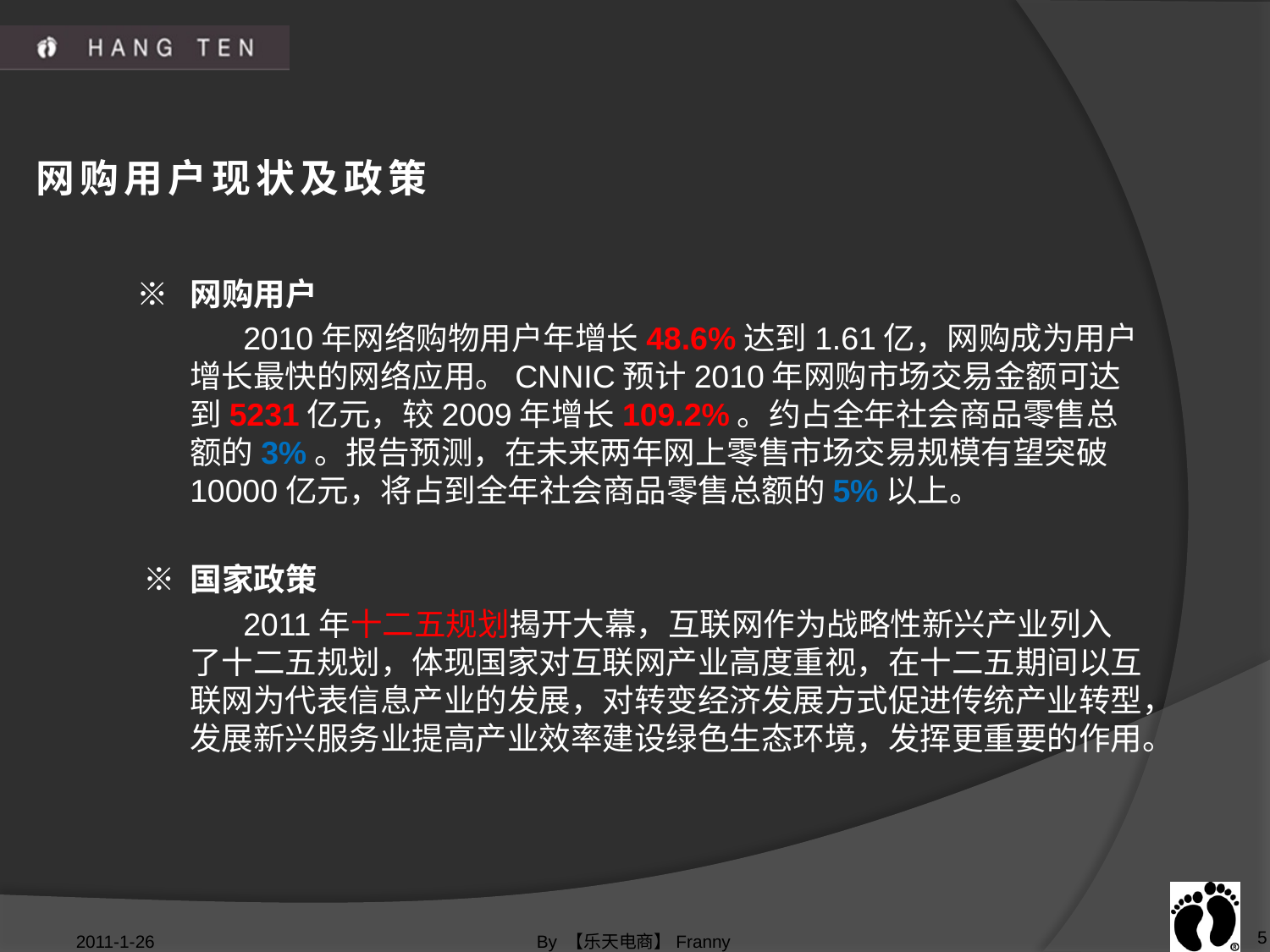

# 网购用户现状及政策
※  网购用户
            2010年网络购物用户年增长48.6%达到1.61亿，网购成为用户增长最快的网络应用。CNNIC预计2010年网购市场交易金额可达到5231亿元，较2009年增长109.2%。约占全年社会商品零售总额的3%。报告预测，在未来两年网上零售市场交易规模有望突破10000亿元，将占到全年社会商品零售总额的5%以上。

 ※ 国家政策
            2011年十二五规划揭开大幕，互联网作为战略性新兴产业列入了十二五规划，体现国家对互联网产业高度重视，在十二五期间以互联网为代表信息产业的发展，对转变经济发展方式促进传统产业转型，发展新兴服务业提高产业效率建设绿色生态环境，发挥更重要的作用。

2011-1-26
By 【乐天电商】Franny
5